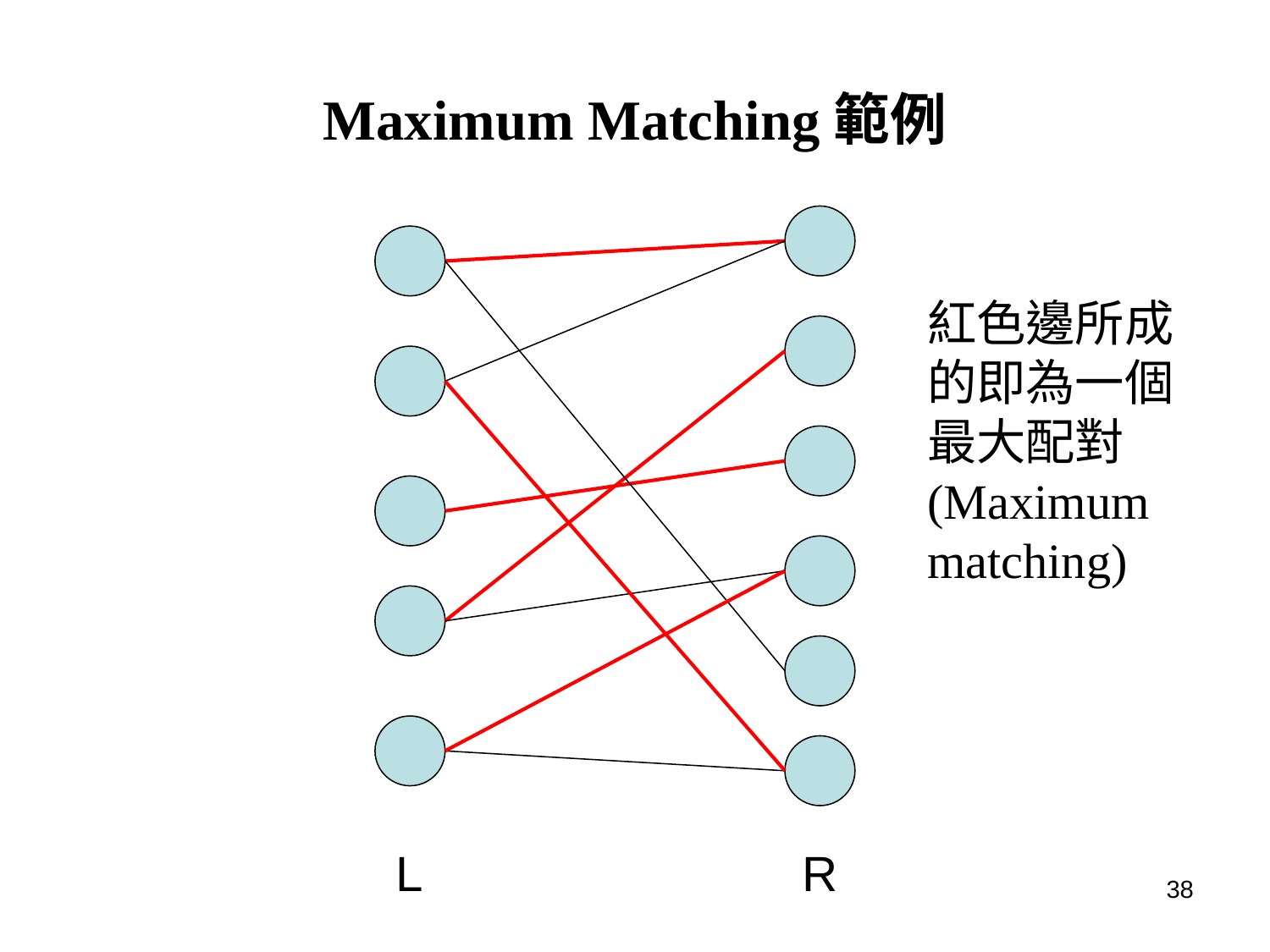

# Maximum Matching範例

紅色邊所成的即為一個最大配對(Maximum matching)

L
R
38